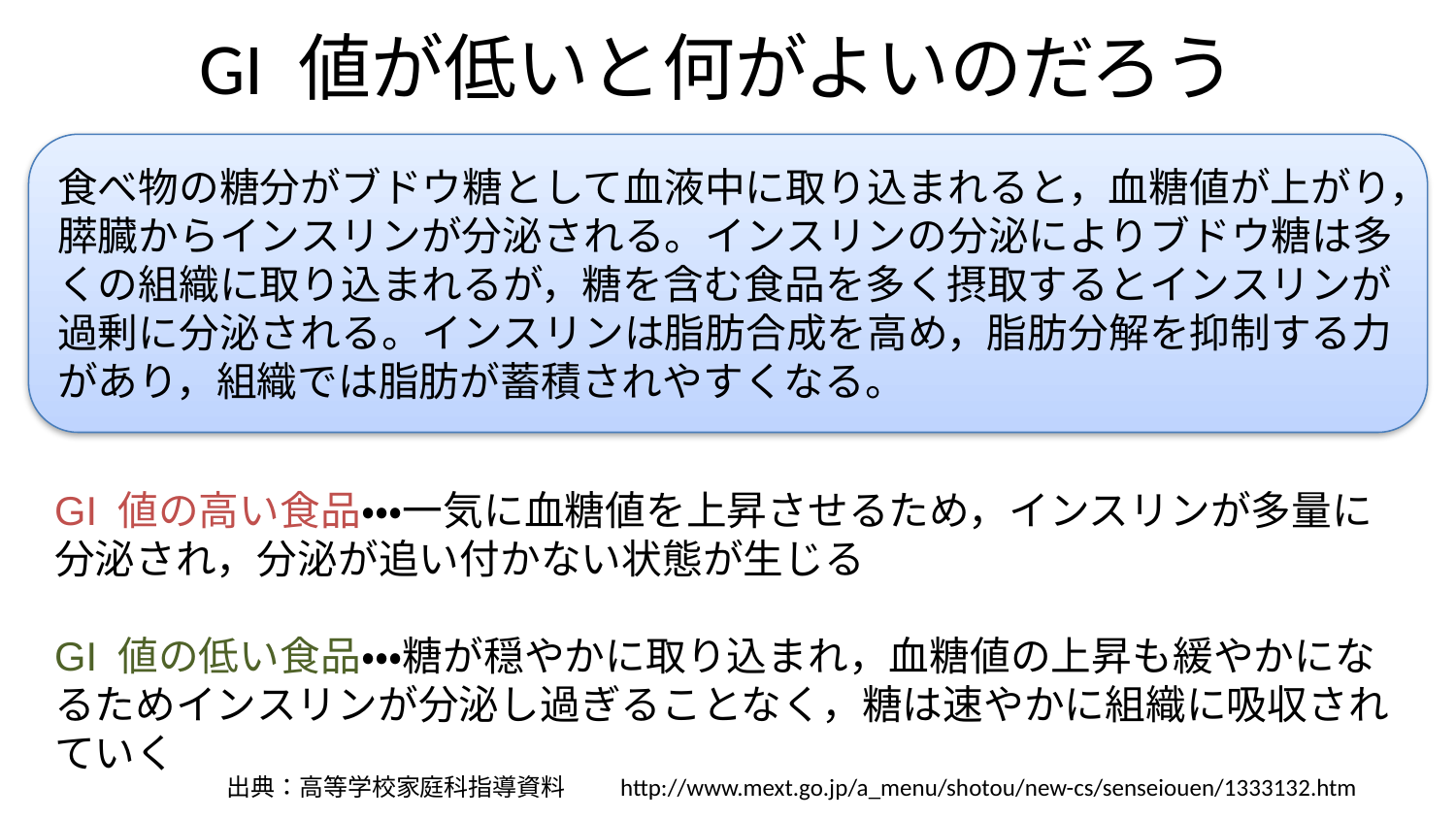

# GI 値が低いと何がよいのだろう
食べ物の糖分がブドウ糖として血液中に取り込まれると，血糖値が上がり，膵臓からインスリンが分泌される。インスリンの分泌によりブドウ糖は多くの組織に取り込まれるが，糖を含む食品を多く摂取するとインスリンが過剰に分泌される。インスリンは脂肪合成を高め，脂肪分解を抑制する力があり，組織では脂肪が蓄積されやすくなる。
GI 値の高い食品・・・一気に血糖値を上昇させるため，インスリンが多量に分泌され，分泌が追い付かない状態が生じる

GI 値の低い食品・・・糖が穏やかに取り込まれ，血糖値の上昇も緩やかになるためインスリンが分泌し過ぎることなく，糖は速やかに組織に吸収されていく
出典：高等学校家庭科指導資料　　http://www.mext.go.jp/a_menu/shotou/new-cs/senseiouen/1333132.htm